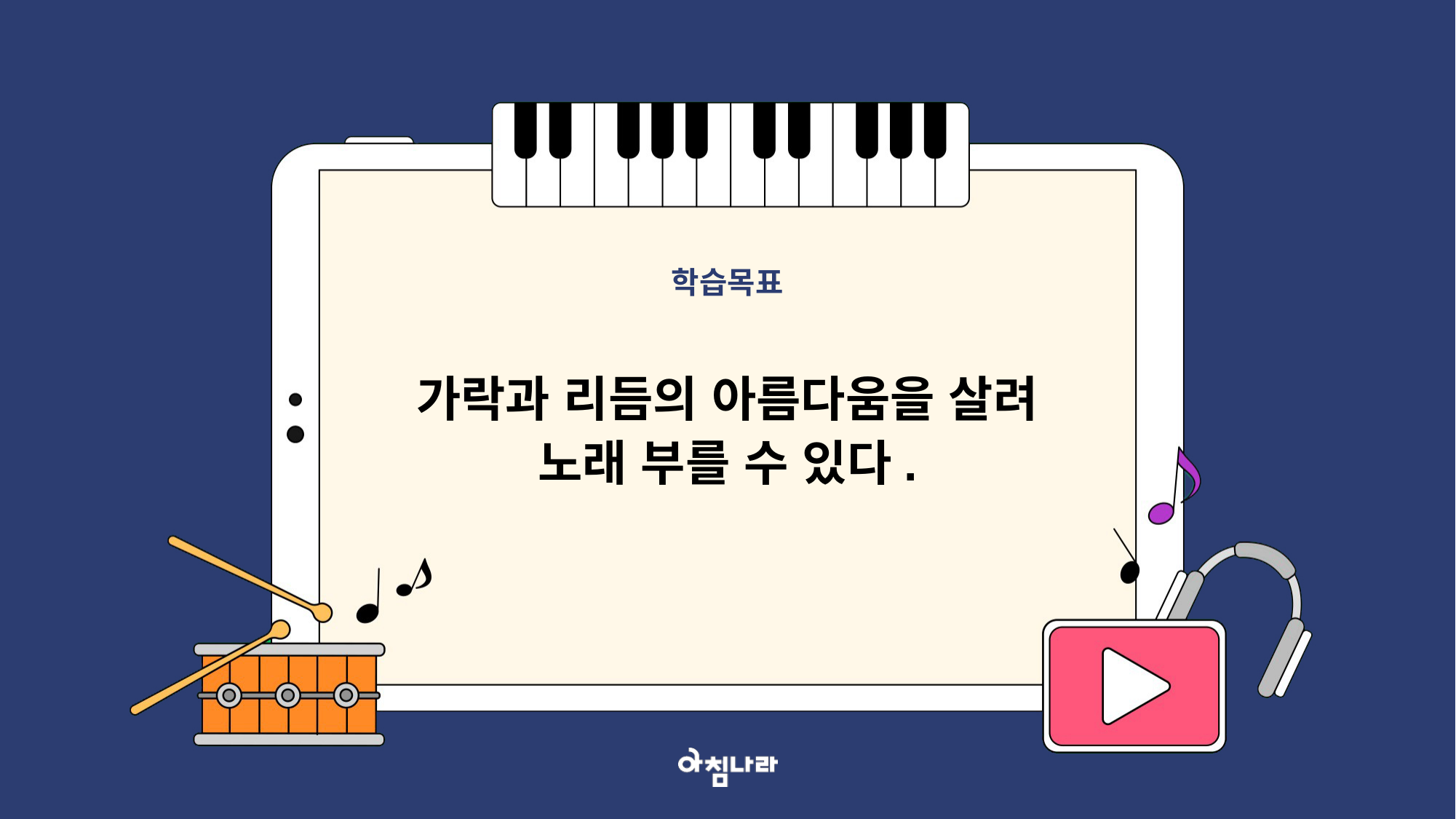

학습목표
가락과 리듬의 아름다움을 살려
노래 부를 수 있다.